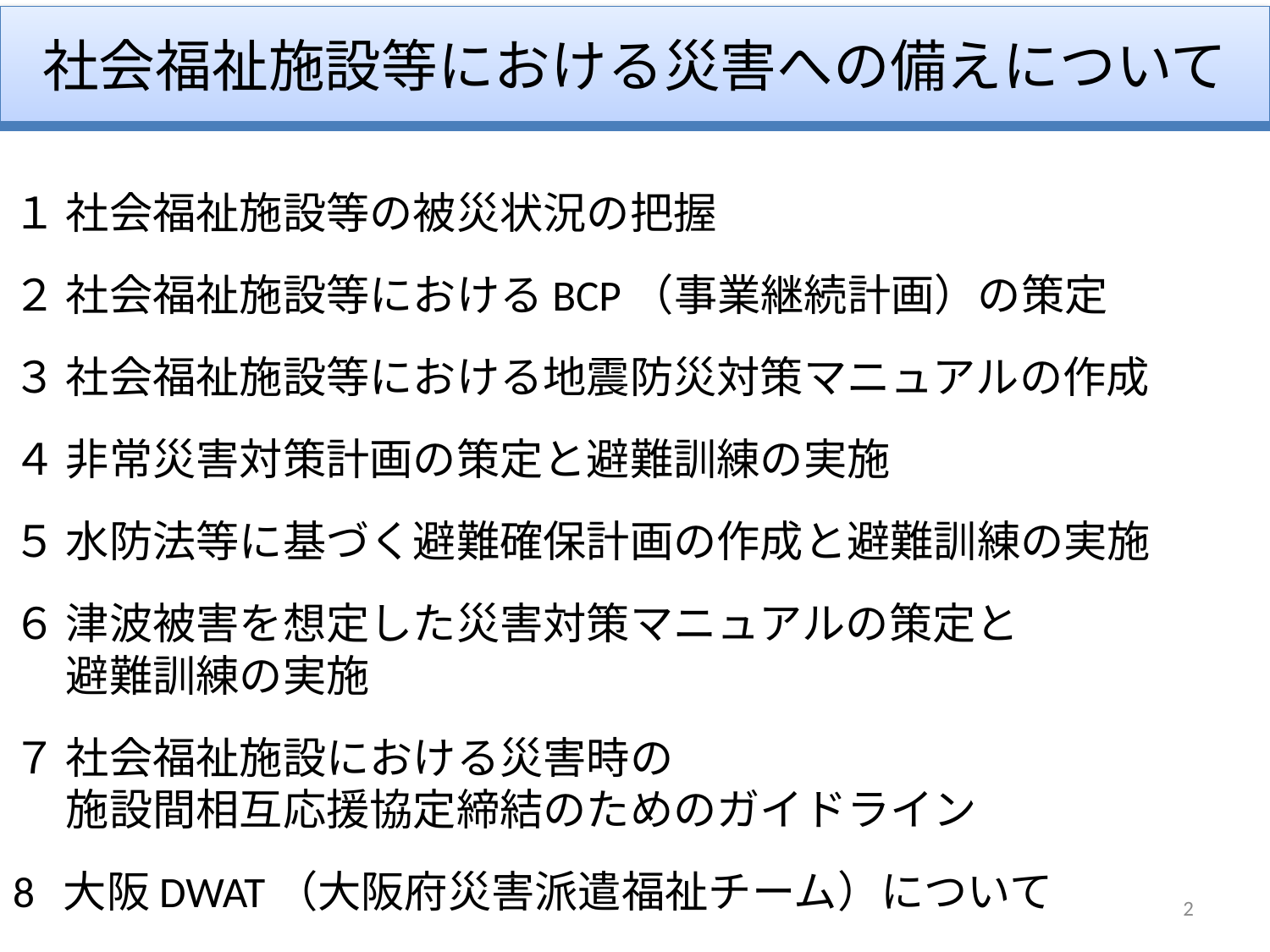

# 社会福祉施設等における災害への備えについて
１ 社会福祉施設等の被災状況の把握

２ 社会福祉施設等におけるBCP（事業継続計画）の策定

３ 社会福祉施設等における地震防災対策マニュアルの作成

４ 非常災害対策計画の策定と避難訓練の実施

５ 水防法等に基づく避難確保計画の作成と避難訓練の実施

６ 津波被害を想定した災害対策マニュアルの策定と
　 避難訓練の実施

７ 社会福祉施設における災害時の
　 施設間相互応援協定締結のためのガイドライン

8  大阪DWAT（大阪府災害派遣福祉チーム）について

2